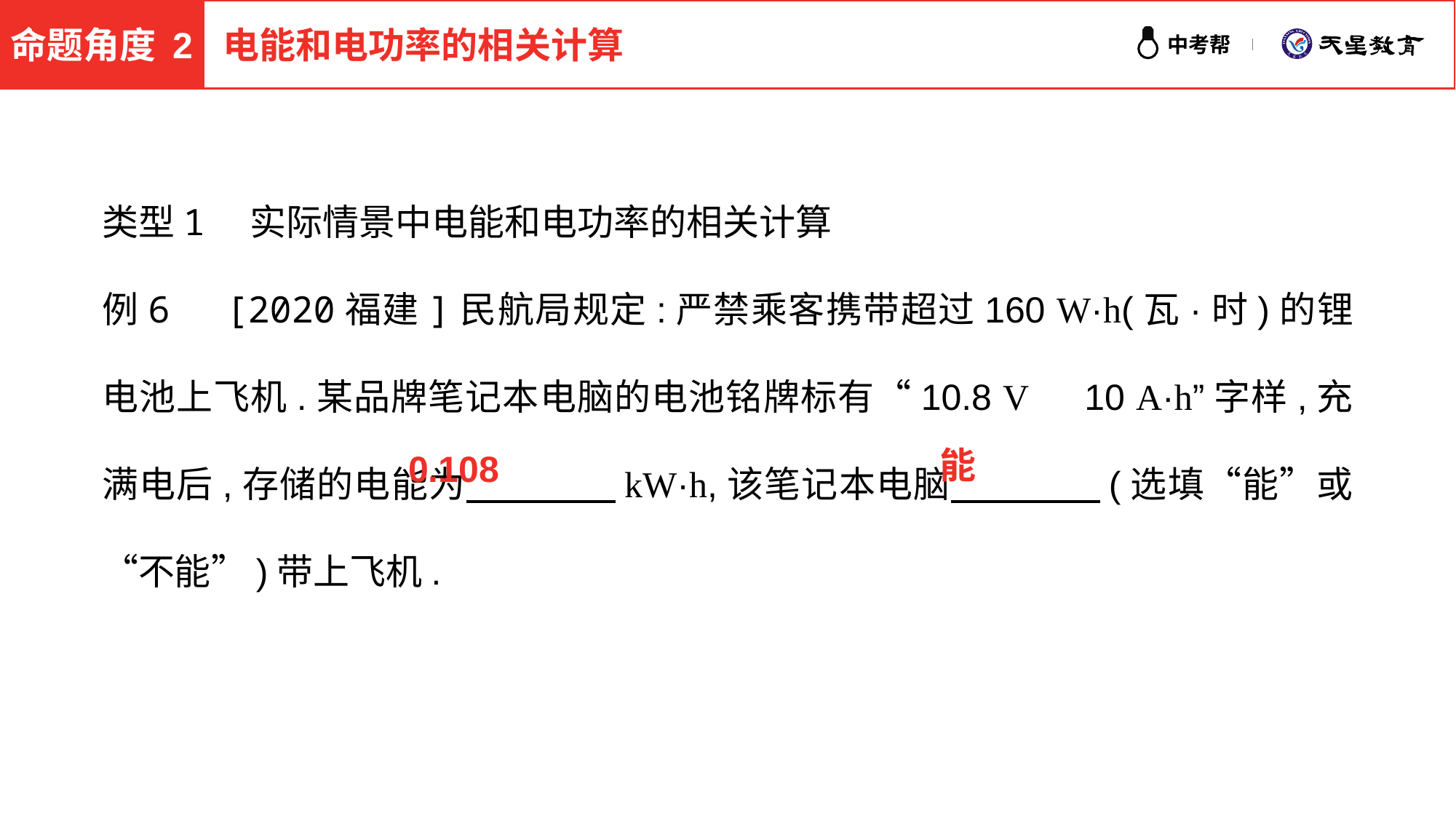

命题角度 2
电能和电功率的相关计算
类型1　实际情景中电能和电功率的相关计算
例6　[2020福建]民航局规定:严禁乘客携带超过160 W·h(瓦·时)的锂电池上飞机.某品牌笔记本电脑的电池铭牌标有“10.8 V　10 A·h”字样,充满电后,存储的电能为　　　　kW·h,该笔记本电脑　　　　(选填“能”或“不能”)带上飞机.
能
0.108